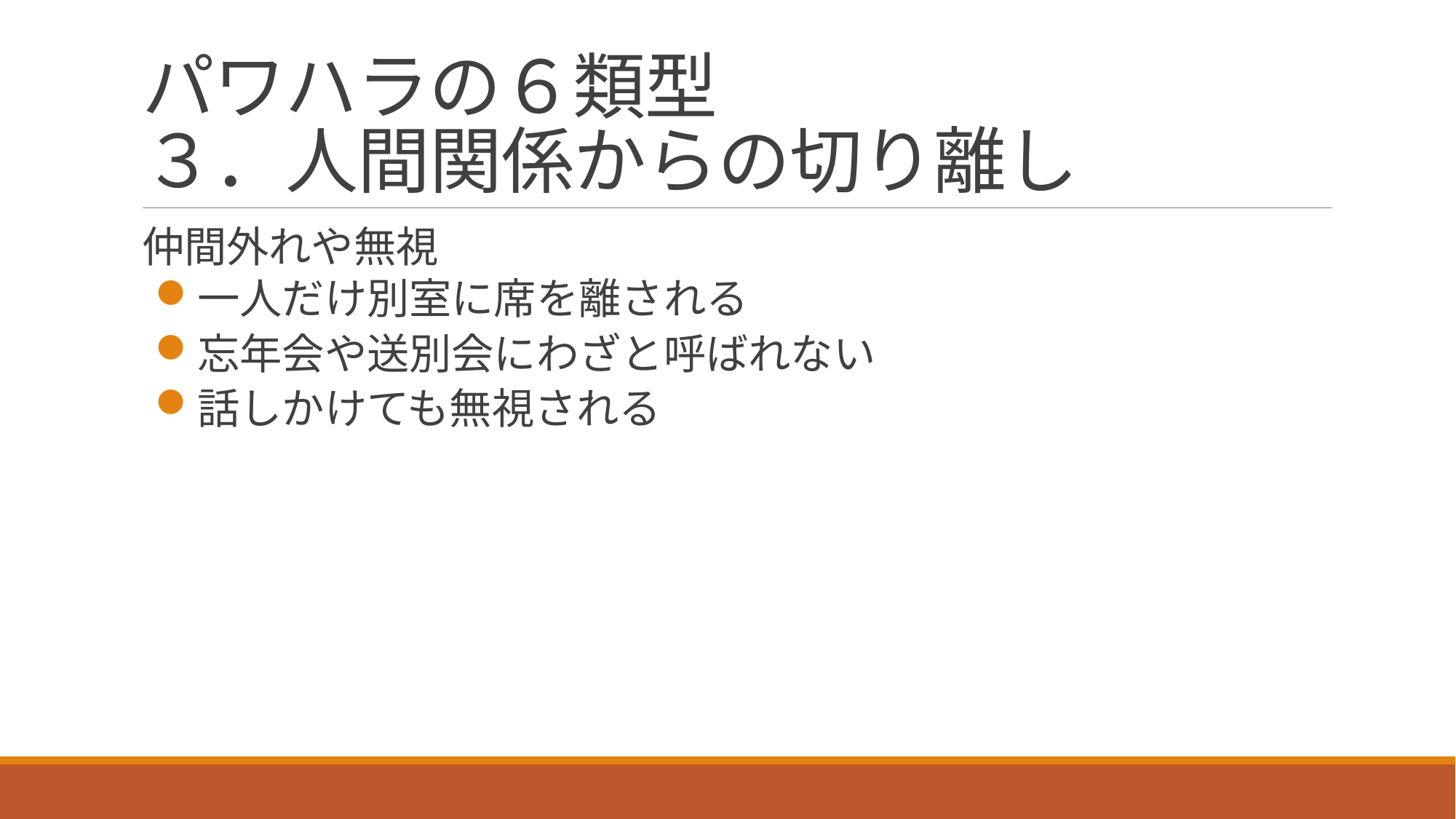

# パワハラの６類型 ３．人間関係からの切り離し
仲間外れや無視
一人だけ別室に席を離される
忘年会や送別会にわざと呼ばれない
話しかけても無視される